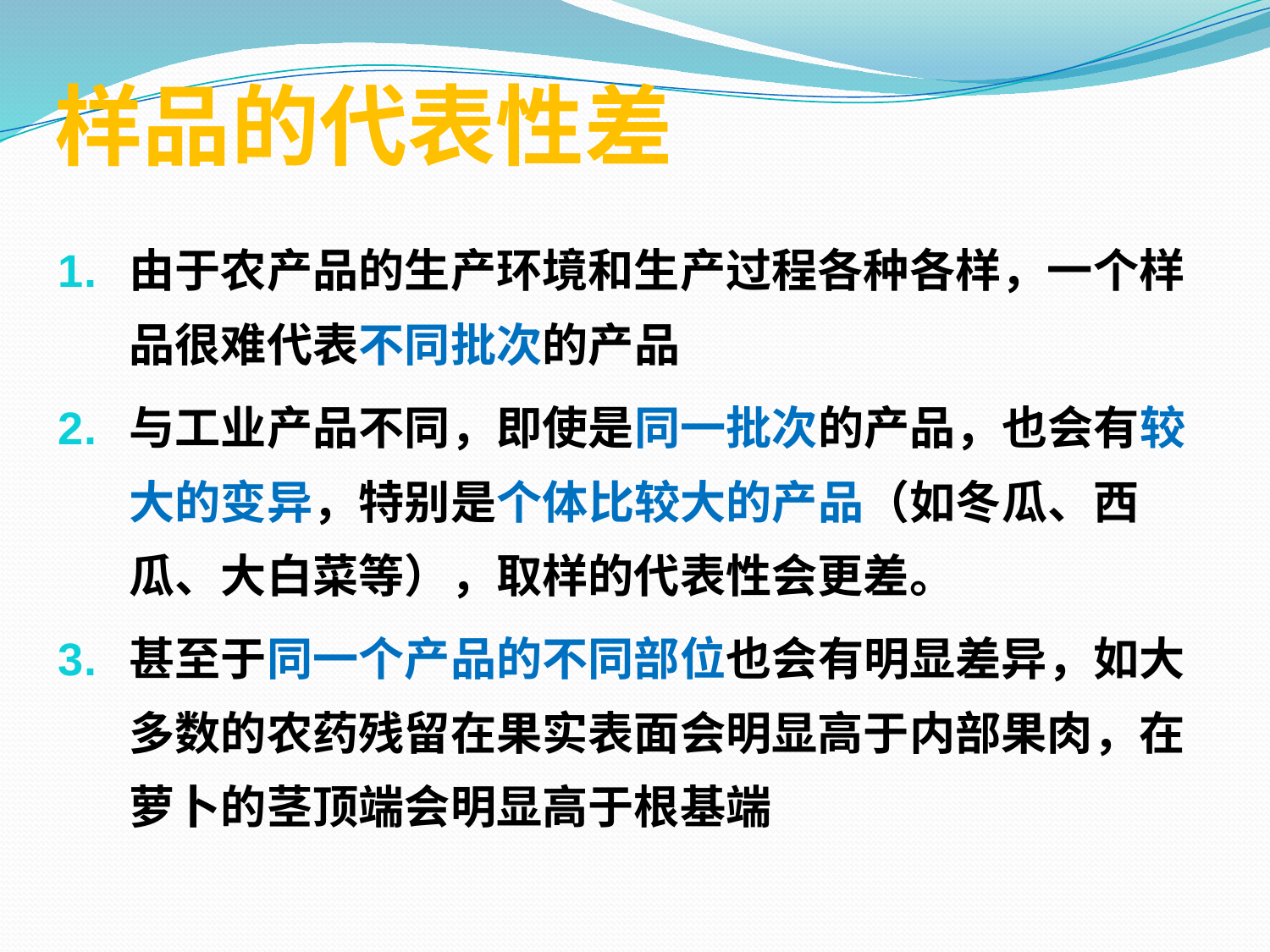

# 样品的代表性差
由于农产品的生产环境和生产过程各种各样，一个样品很难代表不同批次的产品
与工业产品不同，即使是同一批次的产品，也会有较大的变异，特别是个体比较大的产品（如冬瓜、西瓜、大白菜等），取样的代表性会更差。
甚至于同一个产品的不同部位也会有明显差异，如大多数的农药残留在果实表面会明显高于内部果肉，在萝卜的茎顶端会明显高于根基端